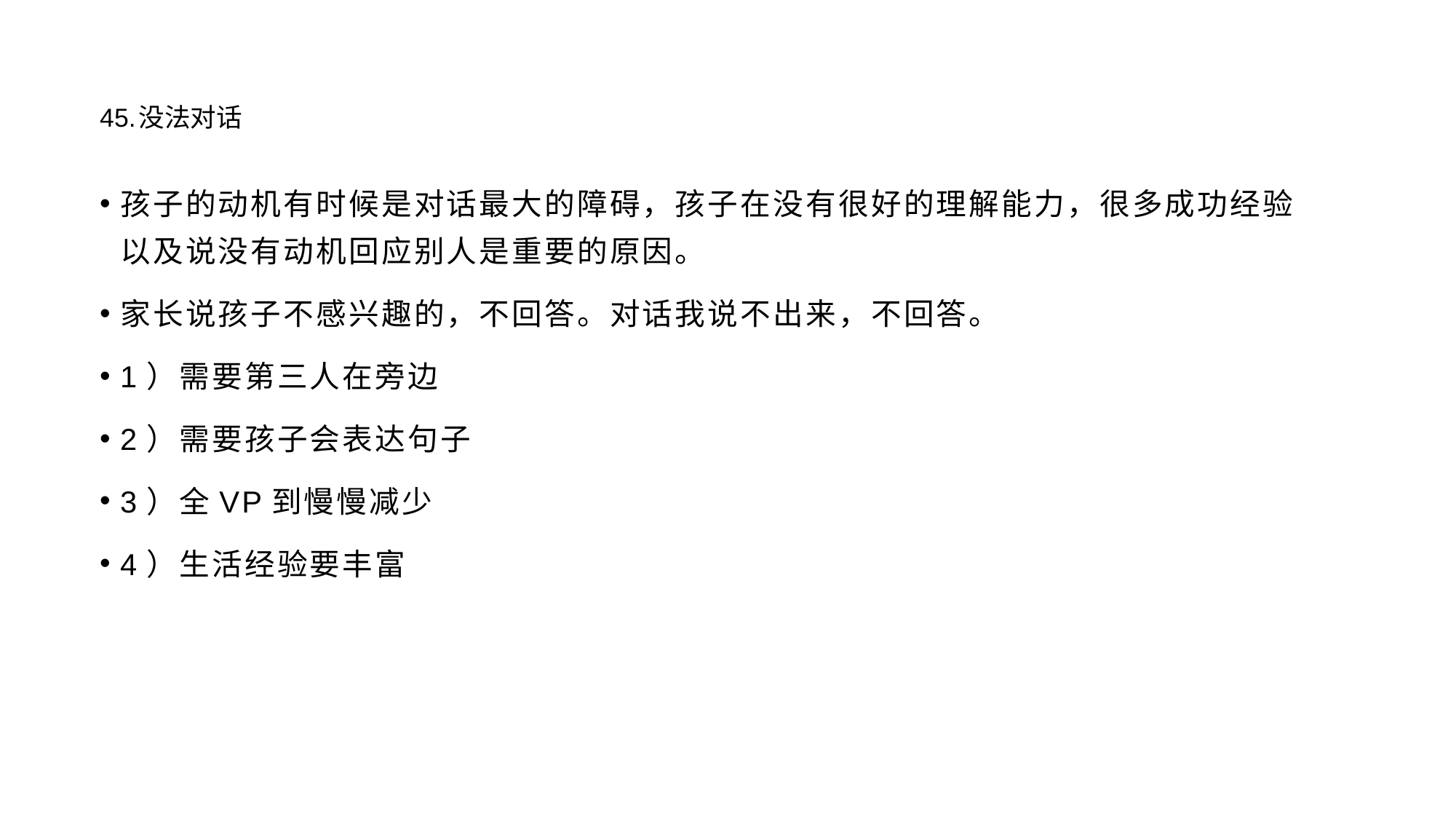

# 45.没法对话
孩子的动机有时候是对话最大的障碍，孩子在没有很好的理解能力，很多成功经验以及说没有动机回应别人是重要的原因。
家长说孩子不感兴趣的，不回答。对话我说不出来，不回答。
1）需要第三人在旁边
2）需要孩子会表达句子
3）全VP到慢慢减少
4）生活经验要丰富